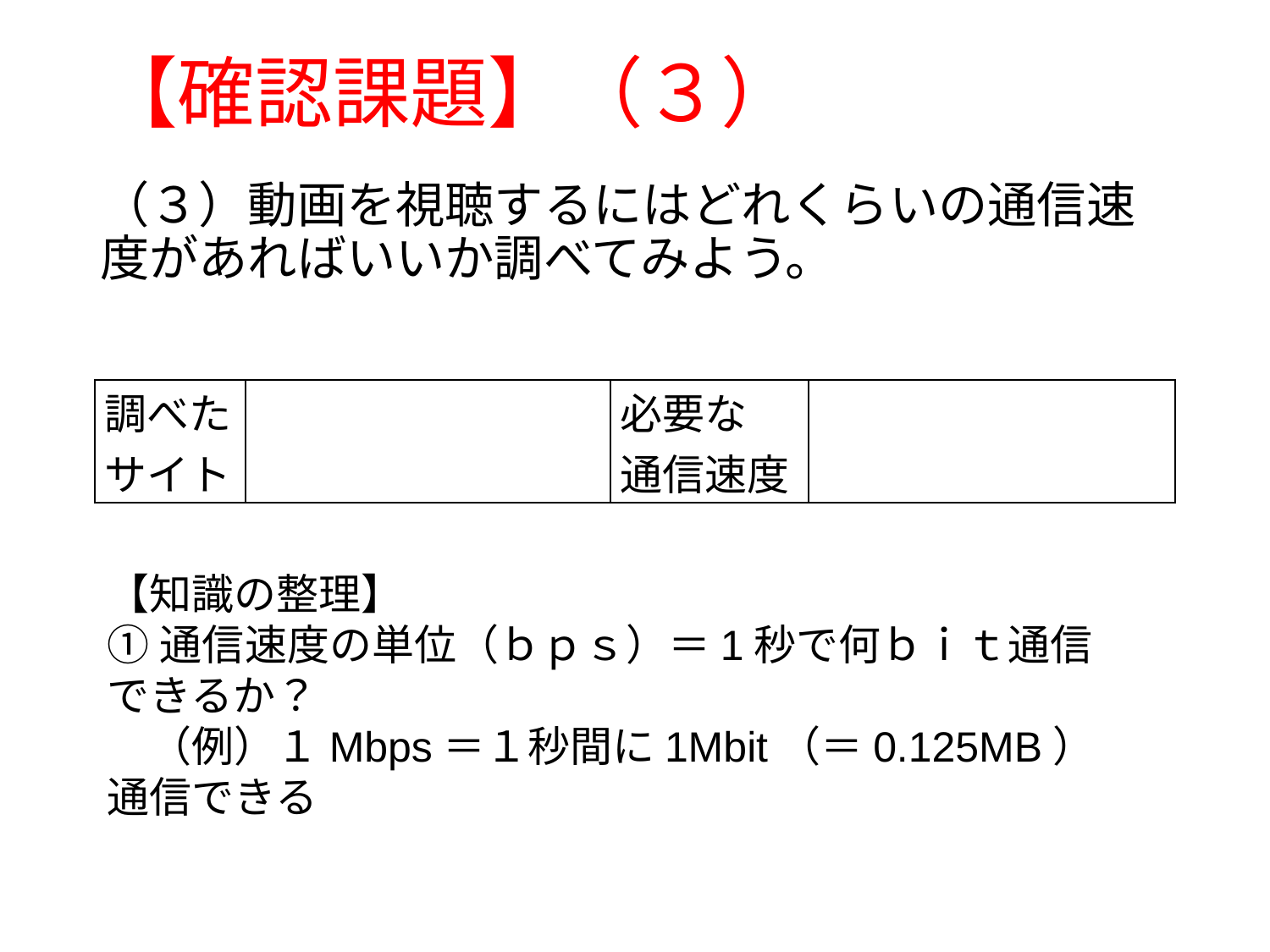

# 【確認課題】（３）
（３）動画を視聴するにはどれくらいの通信速度があればいいか調べてみよう。
| 調べた サイト |  | 必要な 通信速度 |  |
| --- | --- | --- | --- |
【知識の整理】
①通信速度の単位（ｂｐｓ）＝1秒で何ｂｉｔ通信できるか？
　（例）１Mbps＝１秒間に1Mbit（＝0.125MB）通信できる